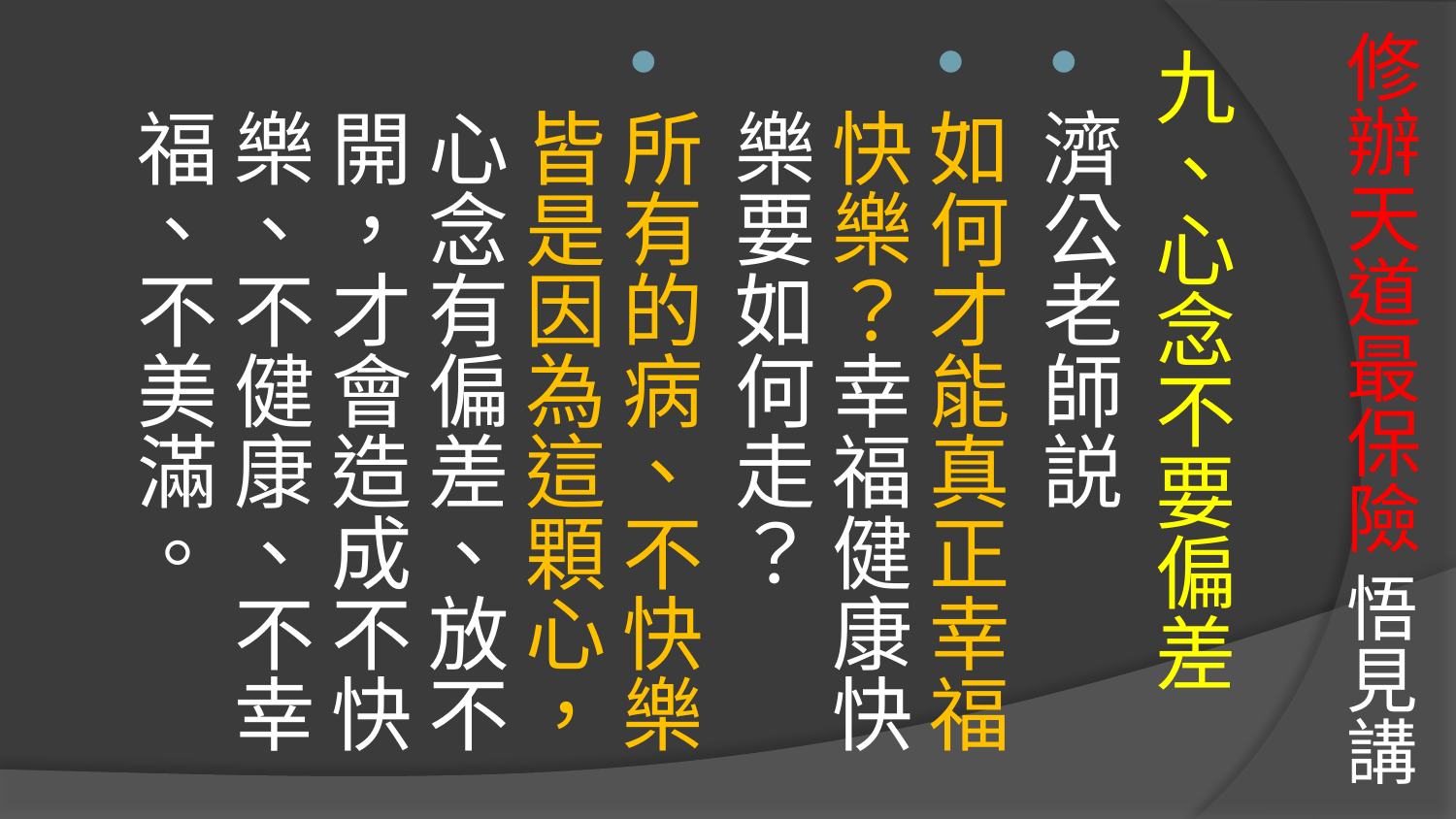

# 修辦天道最保險 悟見講
九、心念不要偏差
濟公老師説
如何才能真正幸福快樂？幸福健康快樂要如何走？
所有的病、不快樂皆是因為這顆心，心念有偏差、放不開，才會造成不快樂、不健康、不幸福、不美滿。